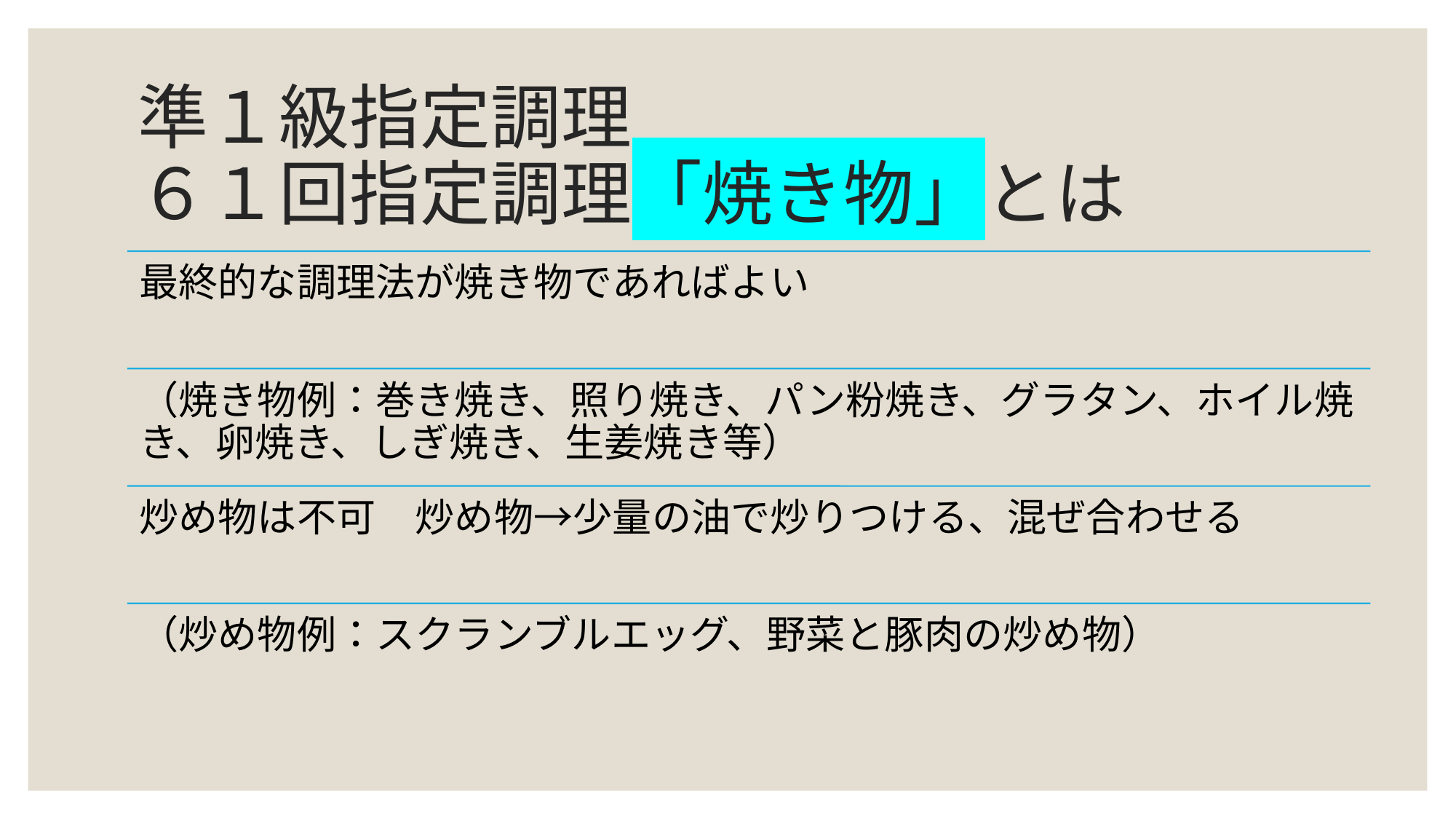

# 準１級指定調理 ６１回指定調理「焼き物」とは
最終的な調理法が焼き物であればよい
（焼き物例：巻き焼き、照り焼き、パン粉焼き、グラタン、ホイル焼き、卵焼き、しぎ焼き、生姜焼き等）
炒め物は不可　炒め物→少量の油で炒りつける、混ぜ合わせる
（炒め物例：スクランブルエッグ、野菜と豚肉の炒め物）